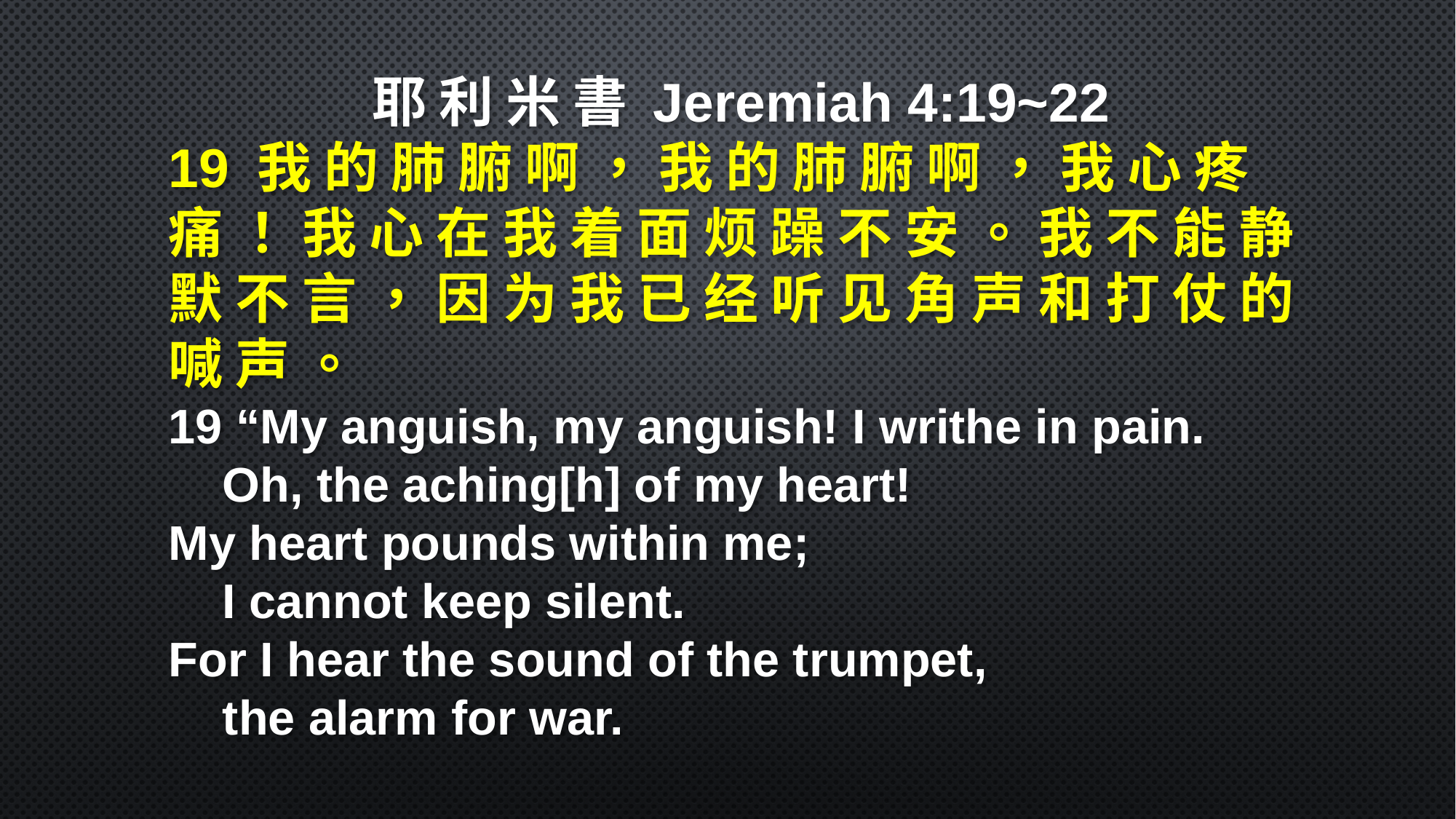

耶 利 米 書 Jeremiah 4:19~22
19 我 的 肺 腑 啊 ， 我 的 肺 腑 啊 ， 我 心 疼 痛 ！ 我 心 在 我 着 面 烦 躁 不 安 。 我 不 能 静 默 不 言 ， 因 为 我 已 经 听 见 角 声 和 打 仗 的 喊 声 。
19 “My anguish, my anguish! I writhe in pain.
    Oh, the aching[h] of my heart!
My heart pounds within me;
    I cannot keep silent.
For I hear the sound of the trumpet,
    the alarm for war.